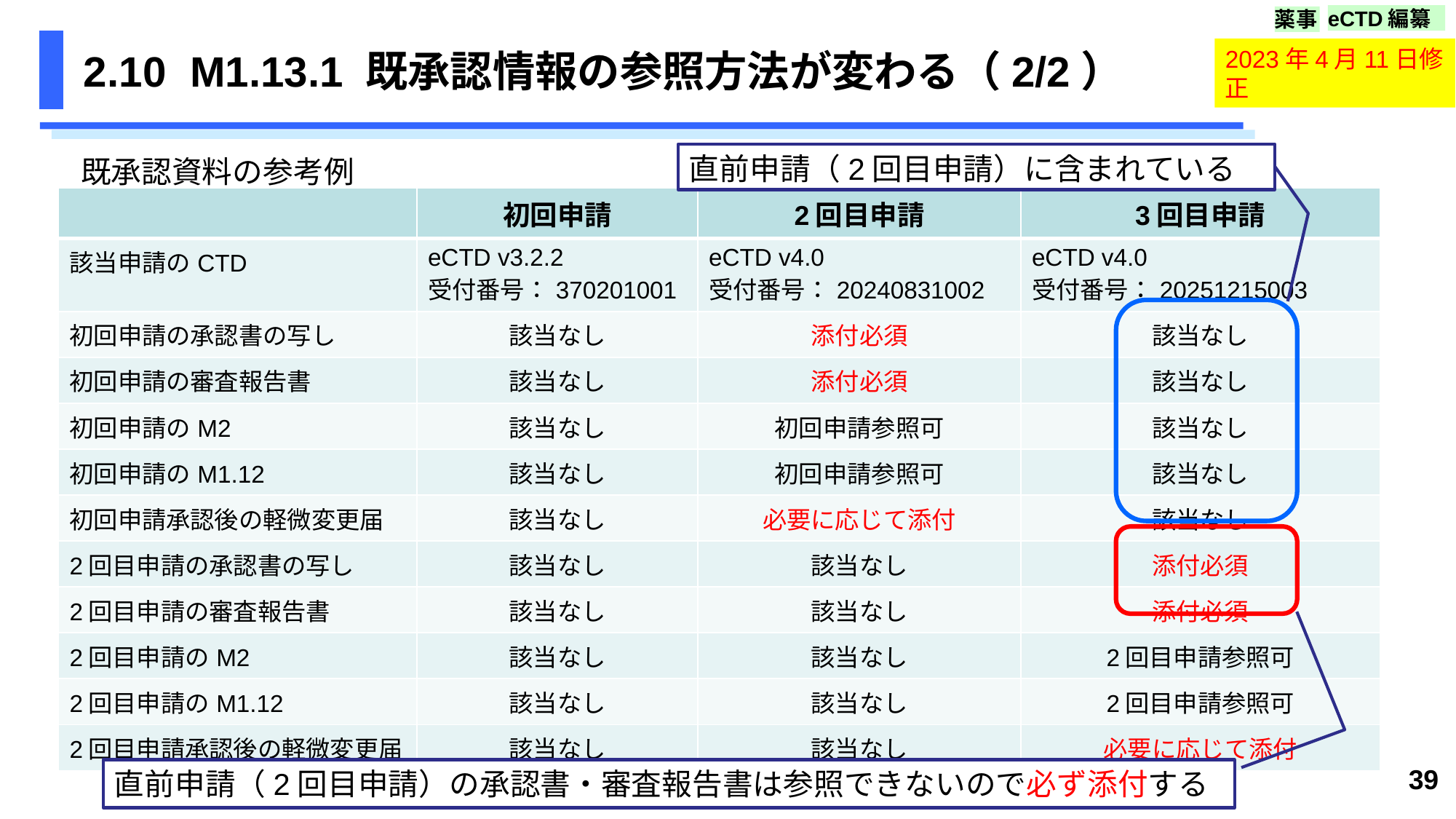

eCTD編纂
薬事
# 2.10  M1.13.1 既承認情報の参照方法が変わる（2/2）
2023年4月11日修正
直前申請（2回目申請）に含まれている
既承認資料の参考例
|  | 初回申請 | 2回目申請 | 3回目申請 |
| --- | --- | --- | --- |
| 該当申請のCTD | eCTD v3.2.2 受付番号：370201001 | eCTD v4.0 受付番号：20240831002 | eCTD v4.0 受付番号：20251215003 |
| 初回申請の承認書の写し | 該当なし | 添付必須 | 該当なし |
| 初回申請の審査報告書 | 該当なし | 添付必須 | 該当なし |
| 初回申請のM2 | 該当なし | 初回申請参照可 | 該当なし |
| 初回申請のM1.12 | 該当なし | 初回申請参照可 | 該当なし |
| 初回申請承認後の軽微変更届 | 該当なし | 必要に応じて添付 | 該当なし |
| 2回目申請の承認書の写し | 該当なし | 該当なし | 添付必須 |
| 2回目申請の審査報告書 | 該当なし | 該当なし | 添付必須 |
| 2回目申請のM2 | 該当なし | 該当なし | 2回目申請参照可 |
| 2回目申請のM1.12 | 該当なし | 該当なし | 2回目申請参照可 |
| 2回目申請承認後の軽微変更届 | 該当なし | 該当なし | 必要に応じて添付 |

39
直前申請（2回目申請）の承認書・審査報告書は参照できないので必ず添付する